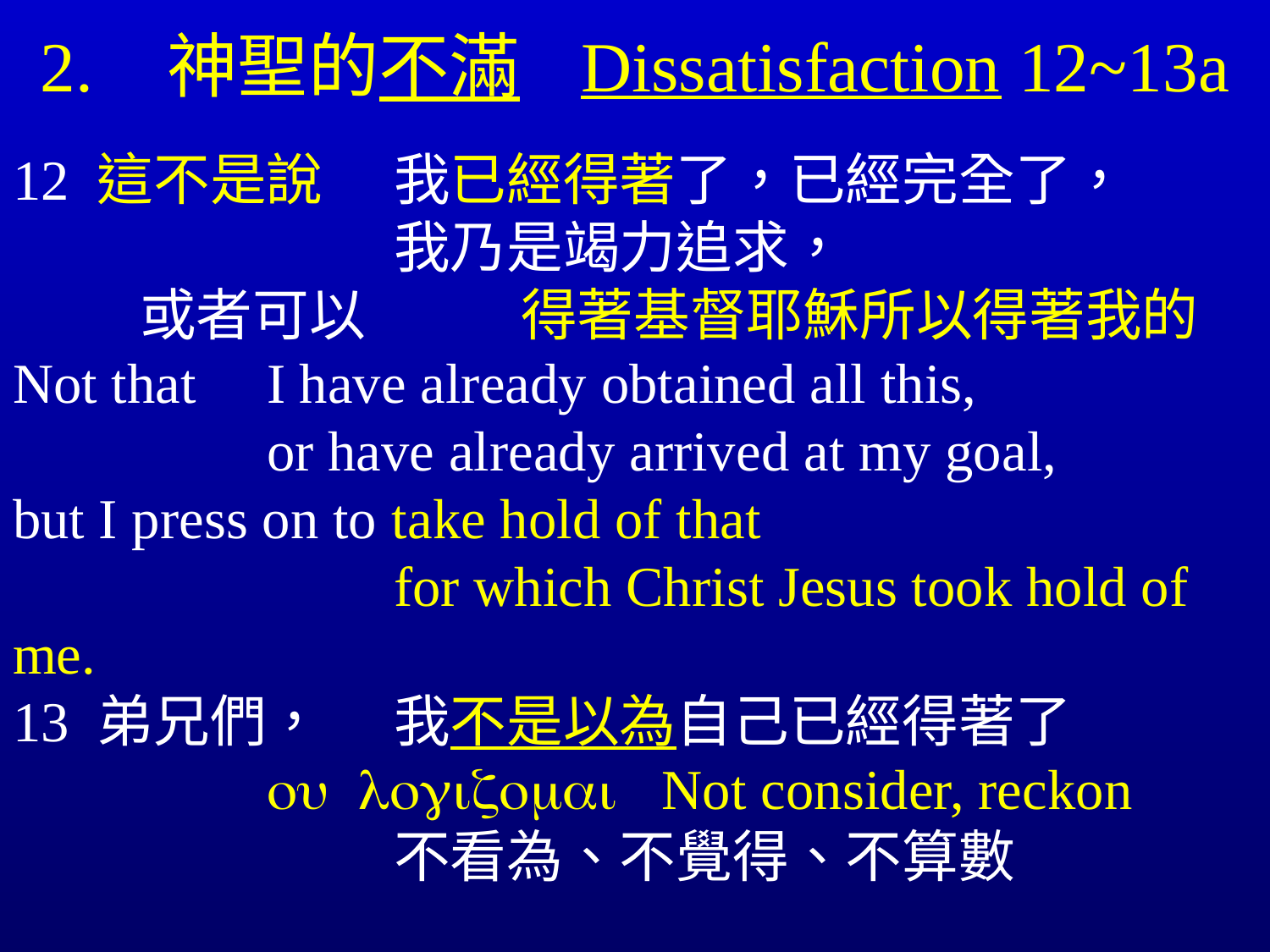

# 2.	神聖的不滿	 Dissatisfaction 12~13a
12 這不是說	我已經得著了，已經完全了，				我乃是竭力追求，				或者可以		得著基督耶穌所以得著我的Not that 	I have already obtained all this, 				or have already arrived at my goal,
but I press on to take hold of that 						for which Christ Jesus took hold of me.
13 弟兄們，	我不是以為自己已經得著了
		ου λογιζομαι	 Not consider, reckon				不看為、不覺得、不算數